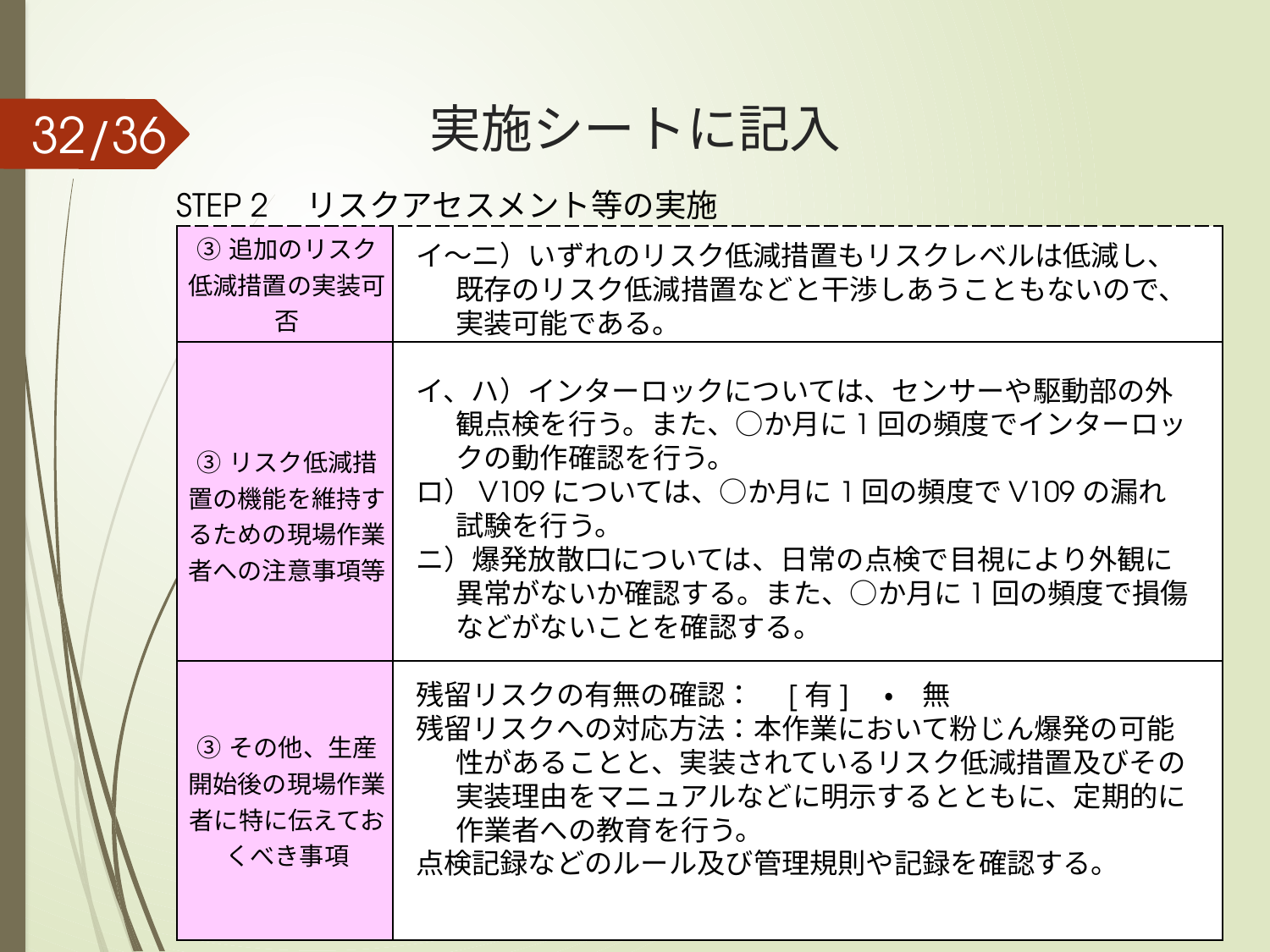

実施シートに記入
| STEP 2　リスクアセスメント等の実施 |  |
| --- | --- |
| ③追加のリスク低減措置の実装可否 |  |
| ③リスク低減措置の機能を維持するための現場作業者への注意事項等 |  |
| ③その他、生産開始後の現場作業者に特に伝えておくべき事項 |  |
イ～ニ）いずれのリスク低減措置もリスクレベルは低減し、既存のリスク低減措置などと干渉しあうこともないので、実装可能である。

イ、ハ）インターロックについては、センサーや駆動部の外観点検を行う。また、○か月に1回の頻度でインターロックの動作確認を行う。
ロ）V109については、○か月に1回の頻度でV109の漏れ試験を行う。
ニ）爆発放散口については、日常の点検で目視により外観に異常がないか確認する。また、○か月に1回の頻度で損傷などがないことを確認する。

残留リスクの有無の確認：　[有]　・　無
残留リスクへの対応方法：本作業において粉じん爆発の可能性があることと、実装されているリスク低減措置及びその実装理由をマニュアルなどに明示するとともに、定期的に作業者への教育を行う。
点検記録などのルール及び管理規則や記録を確認する。